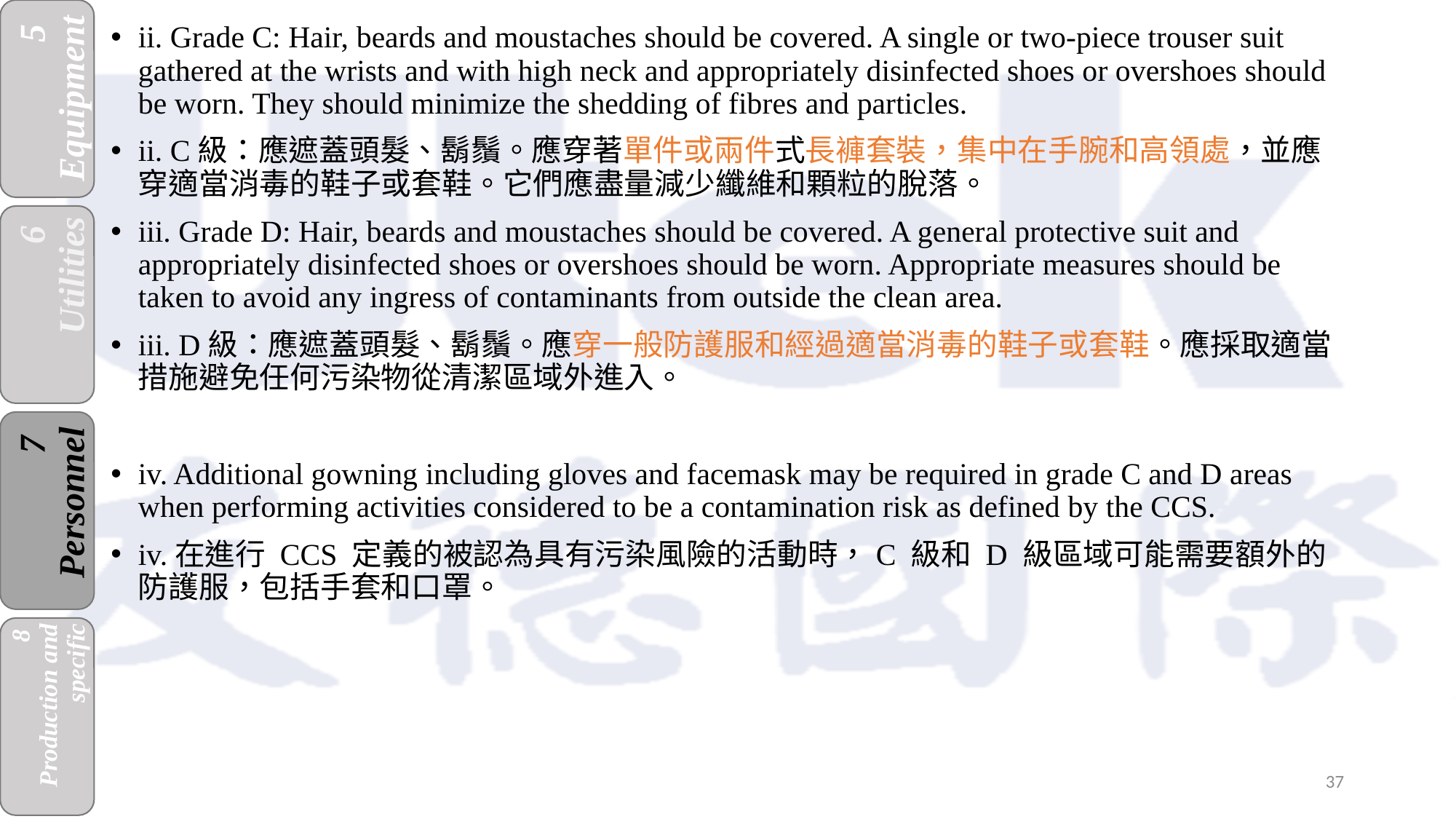

ii. Grade C: Hair, beards and moustaches should be covered. A single or two-piece trouser suit gathered at the wrists and with high neck and appropriately disinfected shoes or overshoes should be worn. They should minimize the shedding of fibres and particles.
ii. C級：應遮蓋頭髮、鬍鬚。應穿著單件或兩件式長褲套裝，集中在手腕和高領處，並應穿適當消毒的鞋子或套鞋。它們應盡量減少纖維和顆粒的脫落。
iii. Grade D: Hair, beards and moustaches should be covered. A general protective suit and appropriately disinfected shoes or overshoes should be worn. Appropriate measures should be taken to avoid any ingress of contaminants from outside the clean area.
iii. D級：應遮蓋頭髮、鬍鬚。應穿一般防護服和經過適當消毒的鞋子或套鞋。應採取適當措施避免任何污染物從清潔區域外進入。

iv. Additional gowning including gloves and facemask may be required in grade C and D areas when performing activities considered to be a contamination risk as defined by the CCS.
iv.在進行 CCS 定義的被認為具有污染風險的活動時，C 級和 D 級區域可能需要額外的防護服，包括手套和口罩。

37